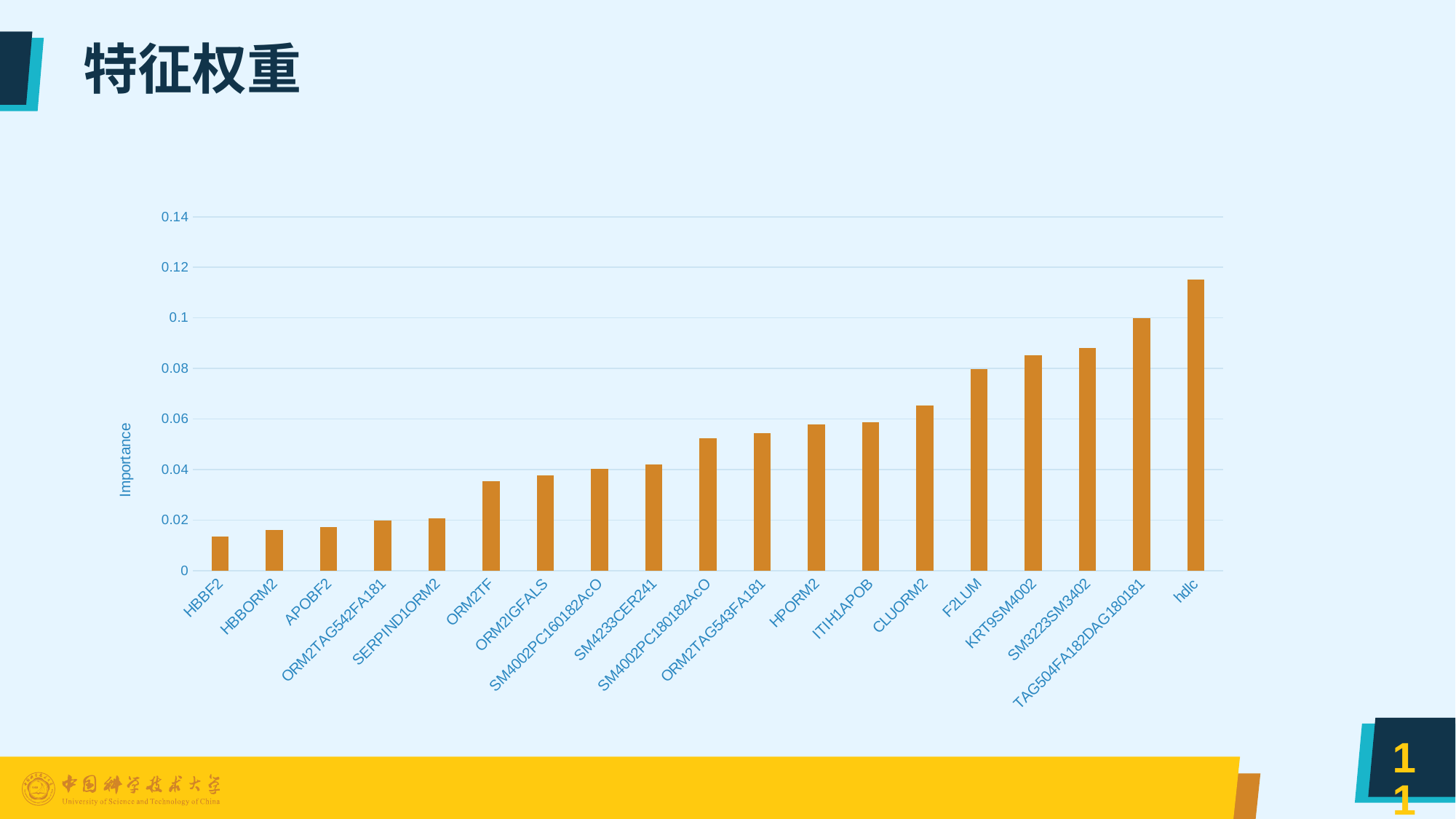

# 特征权重

### Chart:

| Category |  |
|---|---|
| HBBF2 | 0.013538656515770745 |
| HBBORM2 | 0.016200333215536628 |
| APOBF2 | 0.01719847758810364 |
| ORM2TAG542FA181 | 0.01982966450190226 |
| SERPIND1ORM2 | 0.020695111853553064 |
| ORM2TF | 0.03538134633036465 |
| ORM2IGFALS | 0.03784443983456651 |
| SM4002PC160182AcO | 0.04015132257146973 |
| SM4233CER241 | 0.04193080008644993 |
| SM4002PC180182AcO | 0.05246235107319887 |
| ORM2TAG543FA181 | 0.0543762999629802 |
| HPORM2 | 0.05793070087426635 |
| ITIH1APOB | 0.05883570896809981 |
| CLUORM2 | 0.06536459242175253 |
| F2LUM | 0.07985624767045833 |
| KRT9SM4002 | 0.08523088901308709 |
| SM3223SM3402 | 0.08811885309547628 |
| TAG504FA182DAG180181 | 0.10000226717636564 |
| hdlc | 0.11505193724659767 |
11